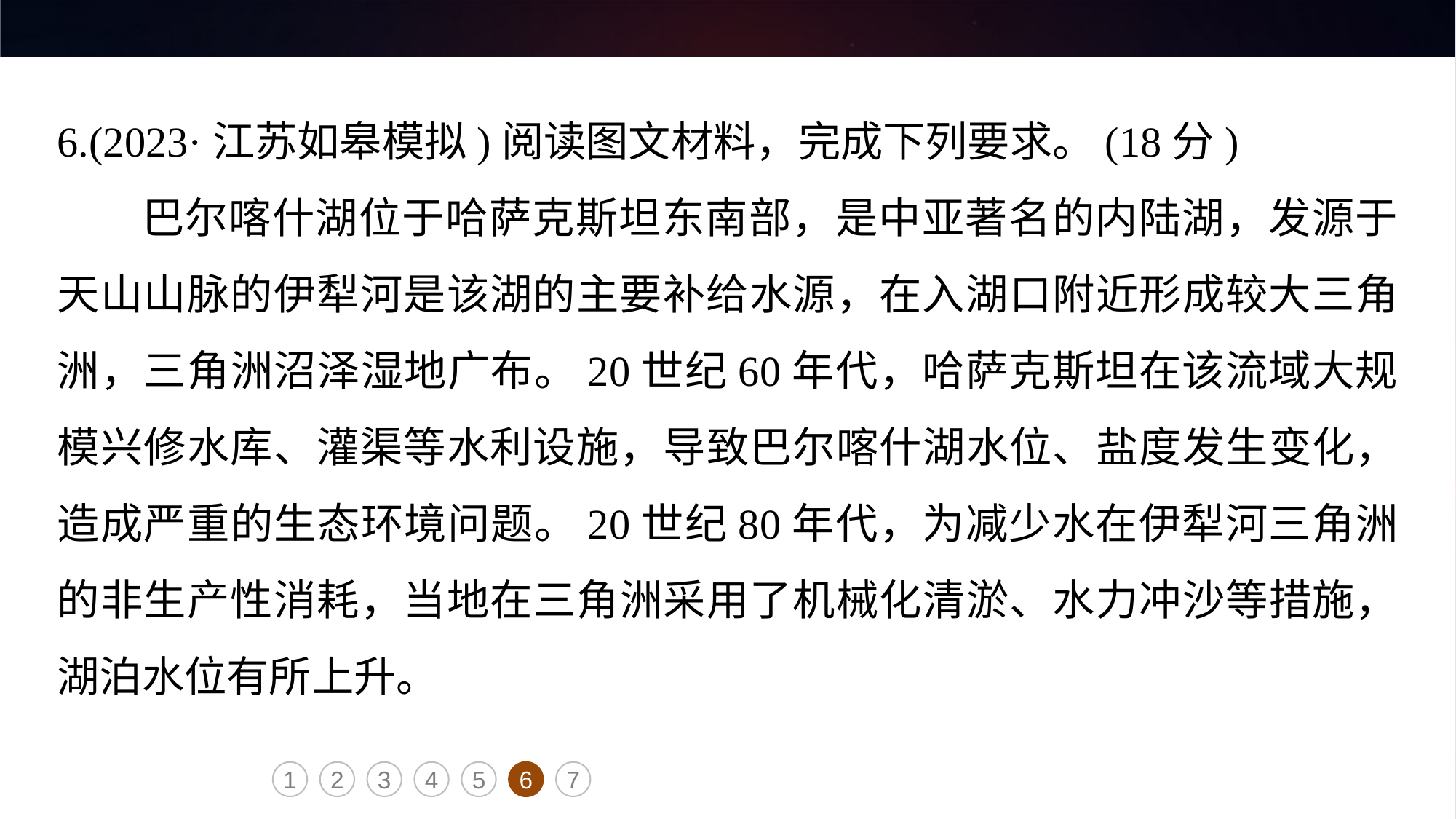

6.(2023·江苏如皋模拟)阅读图文材料，完成下列要求。(18分)
巴尔喀什湖位于哈萨克斯坦东南部，是中亚著名的内陆湖，发源于天山山脉的伊犁河是该湖的主要补给水源，在入湖口附近形成较大三角洲，三角洲沼泽湿地广布。20世纪60年代，哈萨克斯坦在该流域大规模兴修水库、灌渠等水利设施，导致巴尔喀什湖水位、盐度发生变化，造成严重的生态环境问题。20世纪80年代，为减少水在伊犁河三角洲的非生产性消耗，当地在三角洲采用了机械化清淤、水力冲沙等措施，湖泊水位有所上升。
1
2
3
4
5
6
7